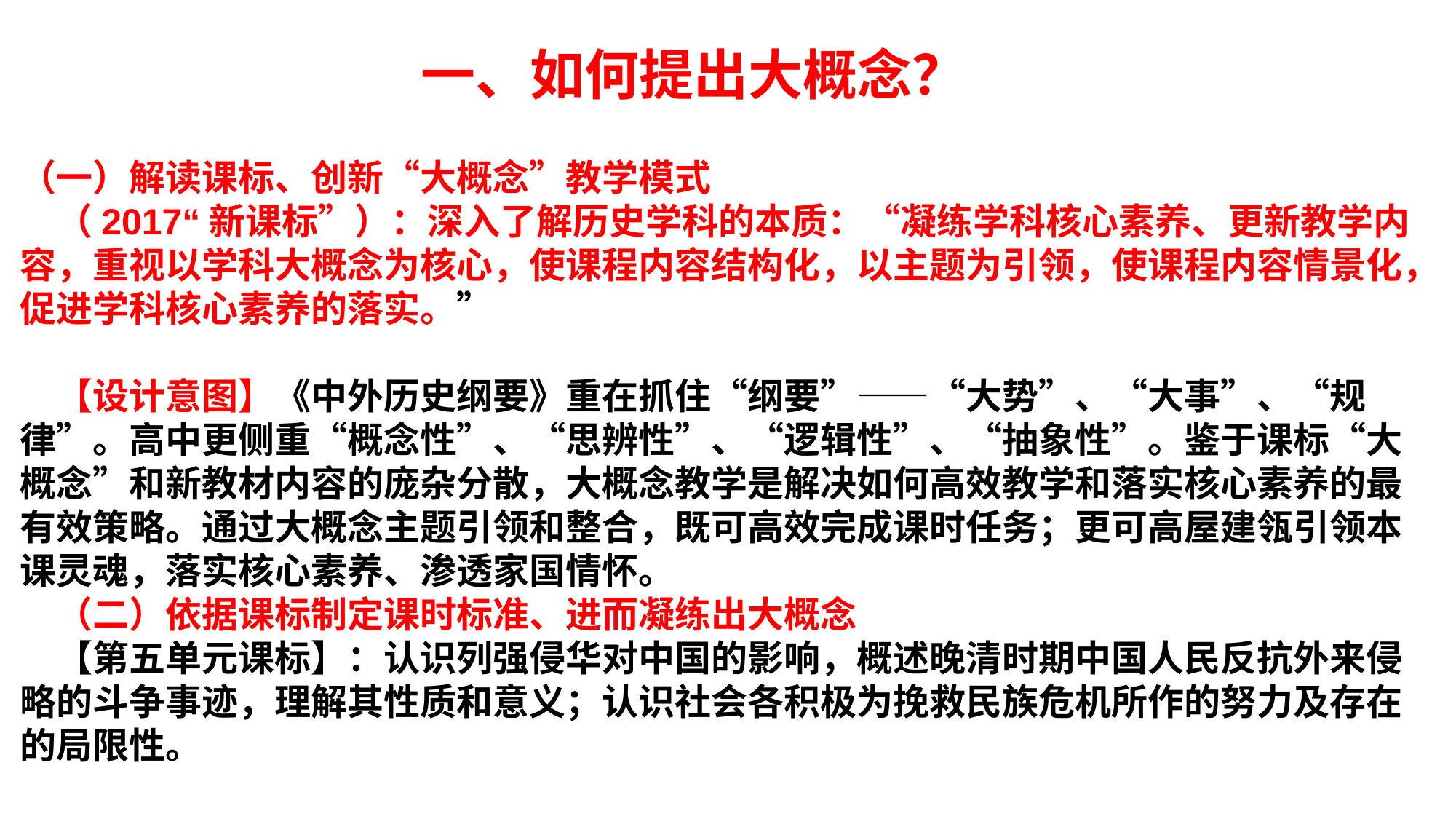

一、如何提出大概念？
（一）解读课标、创新“大概念”教学模式（2017“新课标”）：深入了解历史学科的本质：“凝练学科核心素养、更新教学内容，重视以学科大概念为核心，使课程内容结构化，以主题为引领，使课程内容情景化，促进学科核心素养的落实。”

【设计意图】《中外历史纲要》重在抓住“纲要”——“大势”、“大事”、“规律”。高中更侧重“概念性”、“思辨性”、“逻辑性”、“抽象性”。鉴于课标“大概念”和新教材内容的庞杂分散，大概念教学是解决如何高效教学和落实核心素养的最有效策略。通过大概念主题引领和整合，既可高效完成课时任务；更可高屋建瓴引领本课灵魂，落实核心素养、渗透家国情怀。
（二）依据课标制定课时标准、进而凝练出大概念
【第五单元课标】：认识列强侵华对中国的影响，概述晚清时期中国人民反抗外来侵略的斗争事迹，理解其性质和意义；认识社会各积极为挽救民族危机所作的努力及存在的局限性。